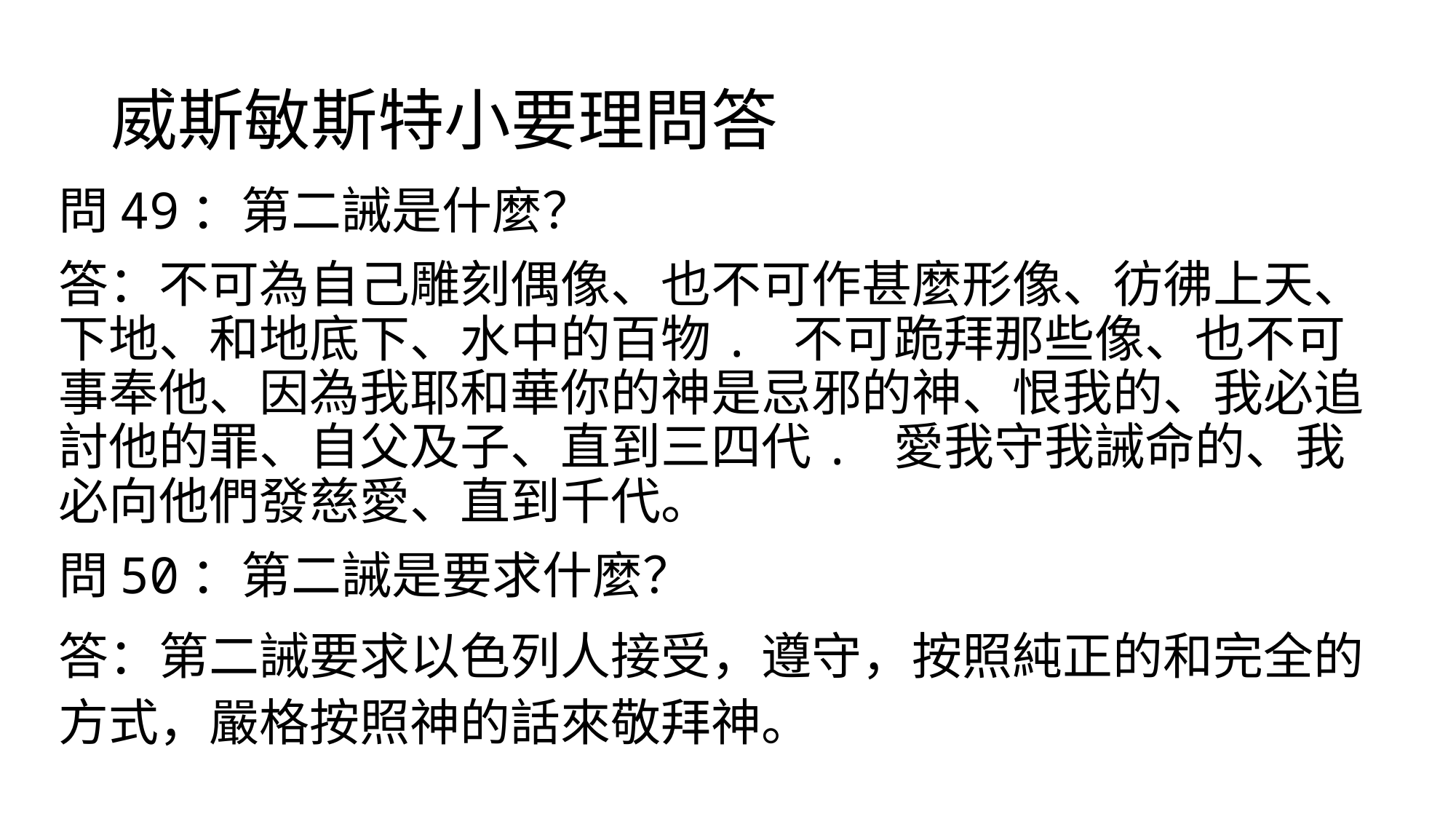

# 威斯敏斯特小要理問答
問49：第二誡是什麼？
答：不可為自己雕刻偶像、也不可作甚麼形像、彷彿上天、下地、和地底下、水中的百物. 不可跪拜那些像、也不可事奉他、因為我耶和華你的神是忌邪的神、恨我的、我必追討他的罪、自父及子、直到三四代. 愛我守我誡命的、我必向他們發慈愛、直到千代。
問50：第二誡是要求什麼？
答：第二誡要求以色列人接受，遵守，按照純正的和完全的方式，嚴格按照神的話來敬拜神。